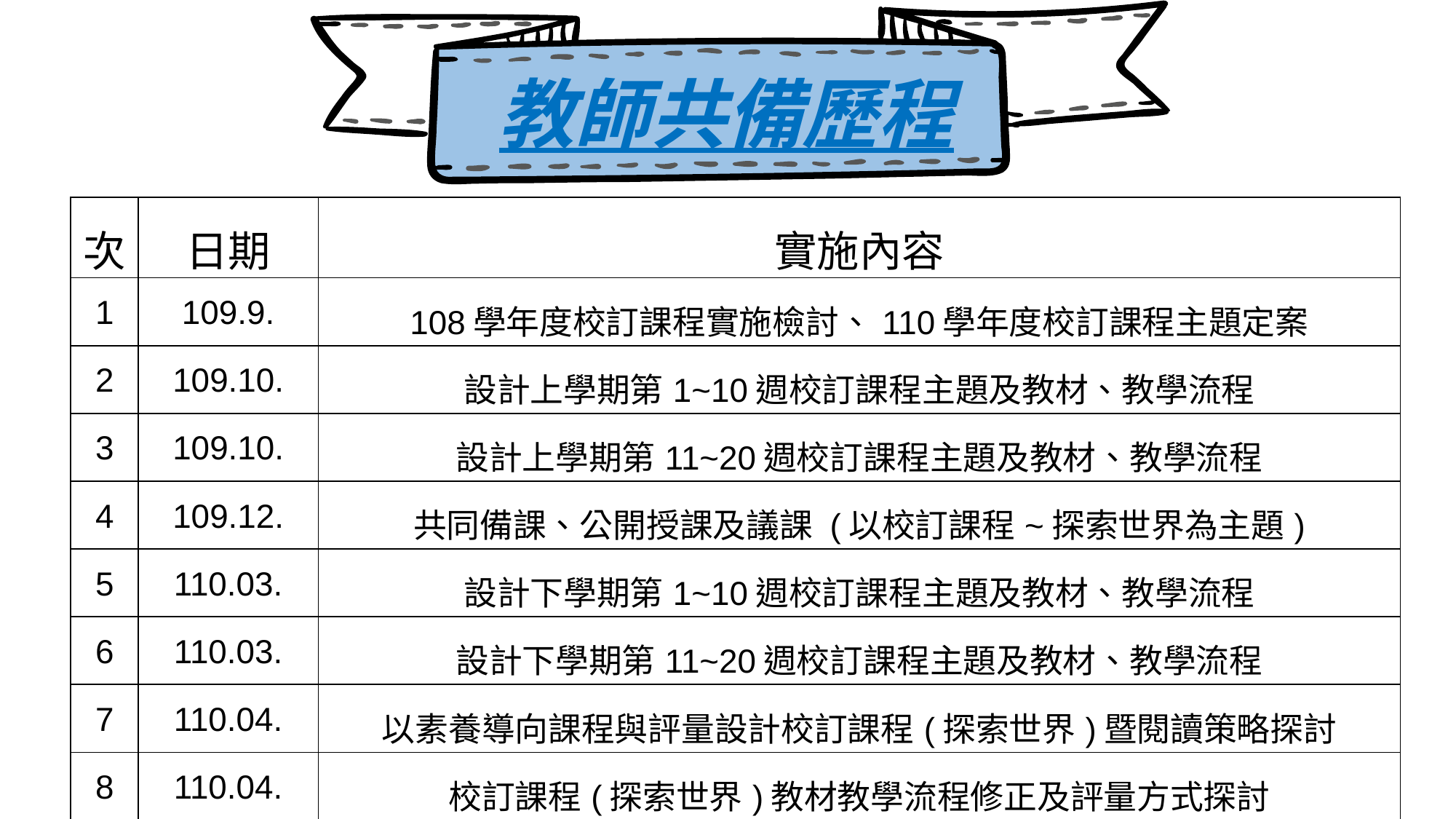

教師共備歷程
| 次 | 日期 | 實施內容 |
| --- | --- | --- |
| 1 | 109.9. | 108學年度校訂課程實施檢討、110學年度校訂課程主題定案 |
| 2 | 109.10. | 設計上學期第1~10週校訂課程主題及教材、教學流程 |
| 3 | 109.10. | 設計上學期第11~20週校訂課程主題及教材、教學流程 |
| 4 | 109.12. | 共同備課、公開授課及議課 (以校訂課程~探索世界為主題) |
| 5 | 110.03. | 設計下學期第1~10週校訂課程主題及教材、教學流程 |
| 6 | 110.03. | 設計下學期第11~20週校訂課程主題及教材、教學流程 |
| 7 | 110.04. | 以素養導向課程與評量設計校訂課程(探索世界)暨閱讀策略探討 |
| 8 | 110.04. | 校訂課程(探索世界)教材教學流程修正及評量方式探討 |